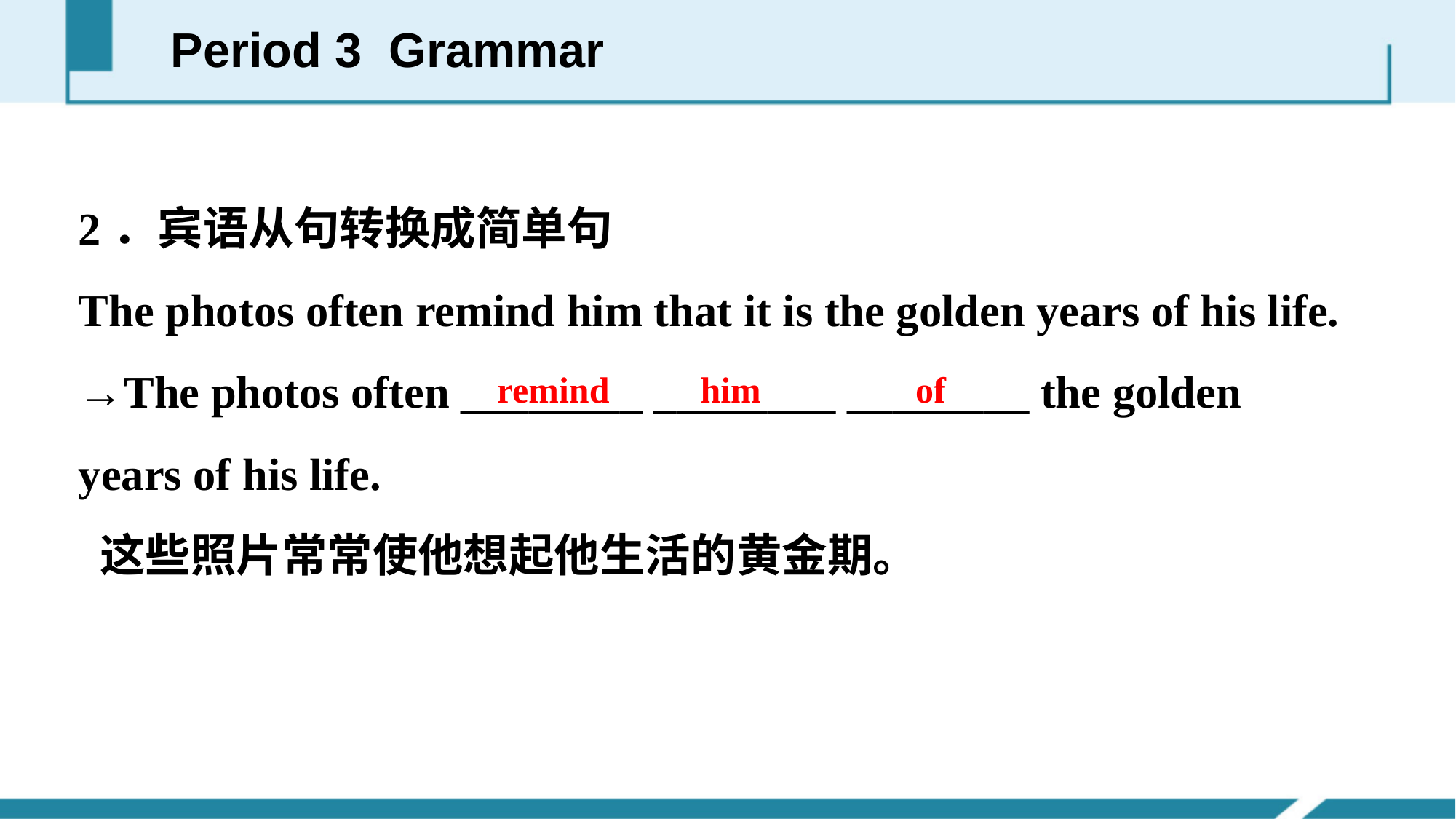

Period 3  Grammar
2．宾语从句转换成简单句
The photos often remind him that it is the golden years of his life.
→The photos often ________ ________ ________ the golden years of his life.
 这些照片常常使他想起他生活的黄金期。
remind          him                 of